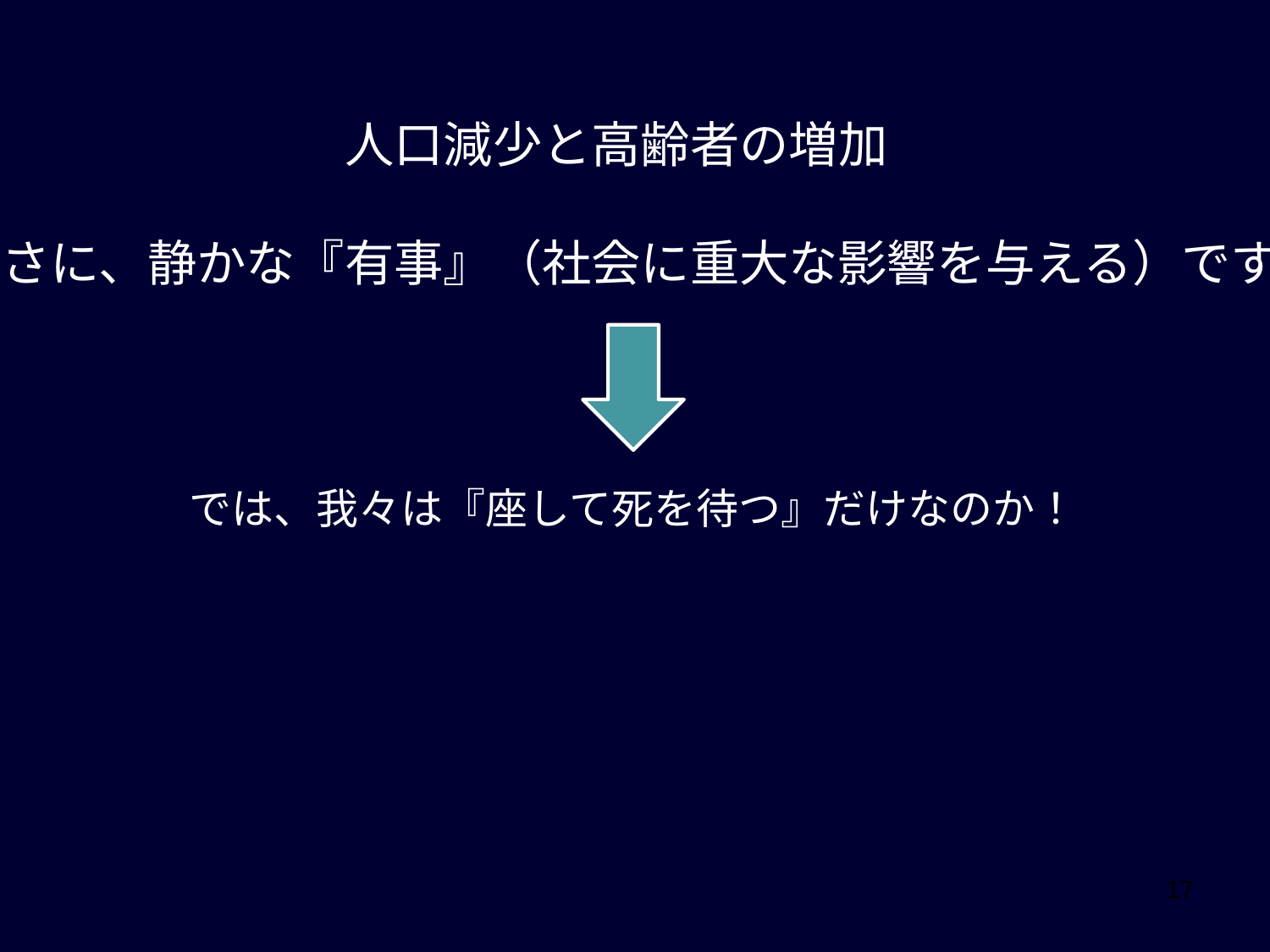

人口減少と高齢者の増加

まさに、静かな『有事』（社会に重大な影響を与える）です

では、我々は『座して死を待つ』だけなのか！
17